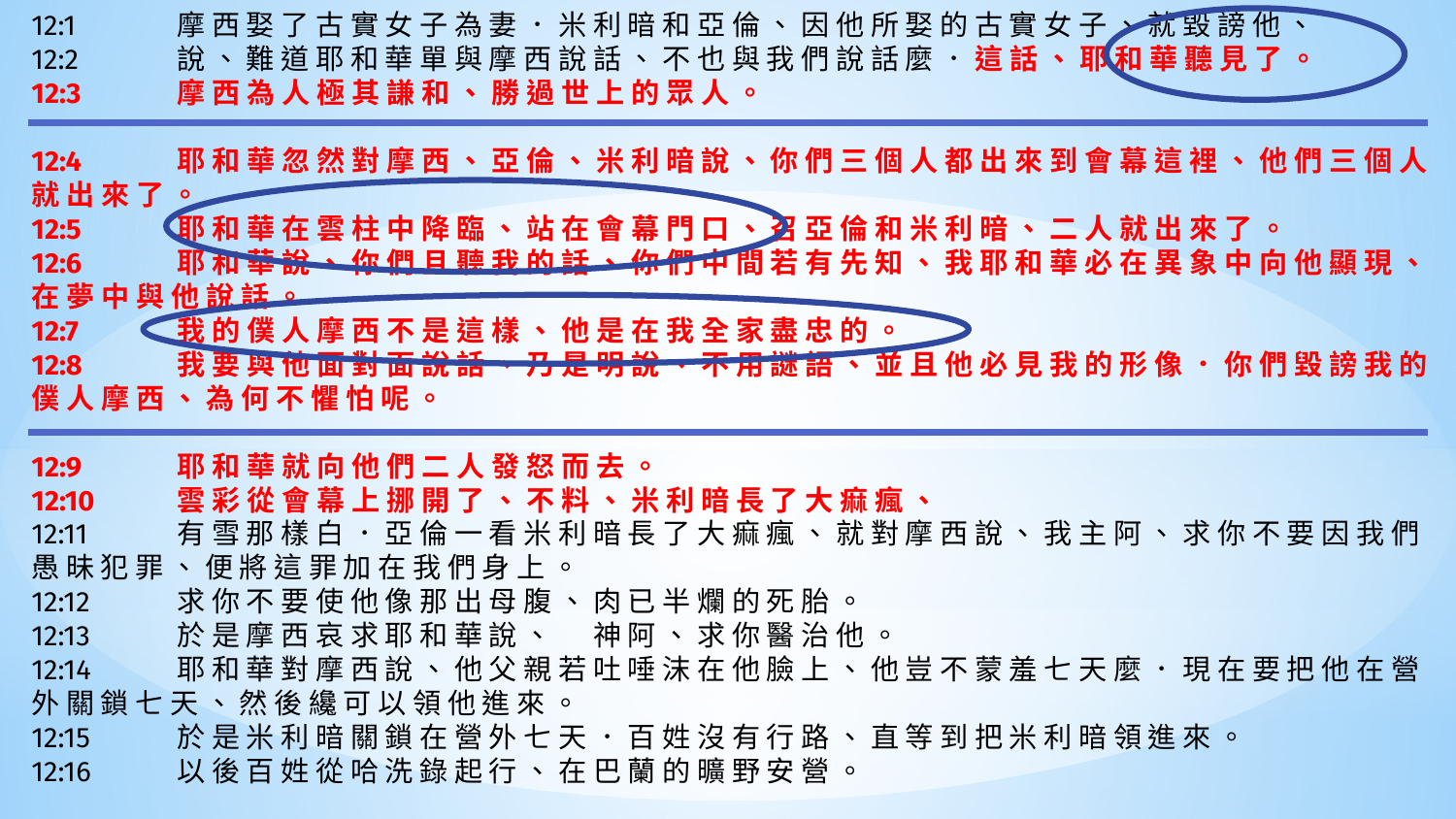

12:1	摩 西 娶 了 古 實 女 子 為 妻 ． 米 利 暗 和 亞 倫 、 因 他 所 娶 的 古 實 女 子 、 就 毀 謗 他 、
12:2	說 、 難 道 耶 和 華 單 與 摩 西 說 話 、 不 也 與 我 們 說 話 麼 ． 這 話 、 耶 和 華 聽 見 了 。
12:3	摩 西 為 人 極 其 謙 和 、 勝 過 世 上 的 眾 人 。

12:4	耶 和 華 忽 然 對 摩 西 、 亞 倫 、 米 利 暗 說 、 你 們 三 個 人 都 出 來 到 會 幕 這 裡 、 他 們 三 個 人 就 出 來 了 。
12:5	耶 和 華 在 雲 柱 中 降 臨 、 站 在 會 幕 門 口 、 召 亞 倫 和 米 利 暗 、 二 人 就 出 來 了 。
12:6	耶 和 華 說 、 你 們 且 聽 我 的 話 、 你 們 中 間 若 有 先 知 、 我 耶 和 華 必 在 異 象 中 向 他 顯 現 、 在 夢 中 與 他 說 話 。
12:7	我 的 僕 人 摩 西 不 是 這 樣 、 他 是 在 我 全 家 盡 忠 的 。
12:8	我 要 與 他 面 對 面 說 話 、 乃 是 明 說 、 不 用 謎 語 、 並 且 他 必 見 我 的 形 像 ． 你 們 毀 謗 我 的 僕 人 摩 西 、 為 何 不 懼 怕 呢 。

12:9	耶 和 華 就 向 他 們 二 人 發 怒 而 去 。
12:10	雲 彩 從 會 幕 上 挪 開 了 、 不 料 、 米 利 暗 長 了 大 痲 瘋 、
12:11	有 雪 那 樣 白 ． 亞 倫 一 看 米 利 暗 長 了 大 痲 瘋 、 就 對 摩 西 說 、 我 主 阿 、 求 你 不 要 因 我 們 愚 昧 犯 罪 、 便 將 這 罪 加 在 我 們 身 上 。
12:12	求 你 不 要 使 他 像 那 出 母 腹 、 肉 已 半 爛 的 死 胎 。
12:13	於 是 摩 西 哀 求 耶 和 華 說 、 　 神 阿 、 求 你 醫 治 他 。
12:14	耶 和 華 對 摩 西 說 、 他 父 親 若 吐 唾 沫 在 他 臉 上 、 他 豈 不 蒙 羞 七 天 麼 ． 現 在 要 把 他 在 營 外 關 鎖 七 天 、 然 後 纔 可 以 領 他 進 來 。
12:15	於 是 米 利 暗 關 鎖 在 營 外 七 天 ． 百 姓 沒 有 行 路 、 直 等 到 把 米 利 暗 領 進 來 。
12:16	以 後 百 姓 從 哈 洗 錄 起 行 、 在 巴 蘭 的 曠 野 安 營 。